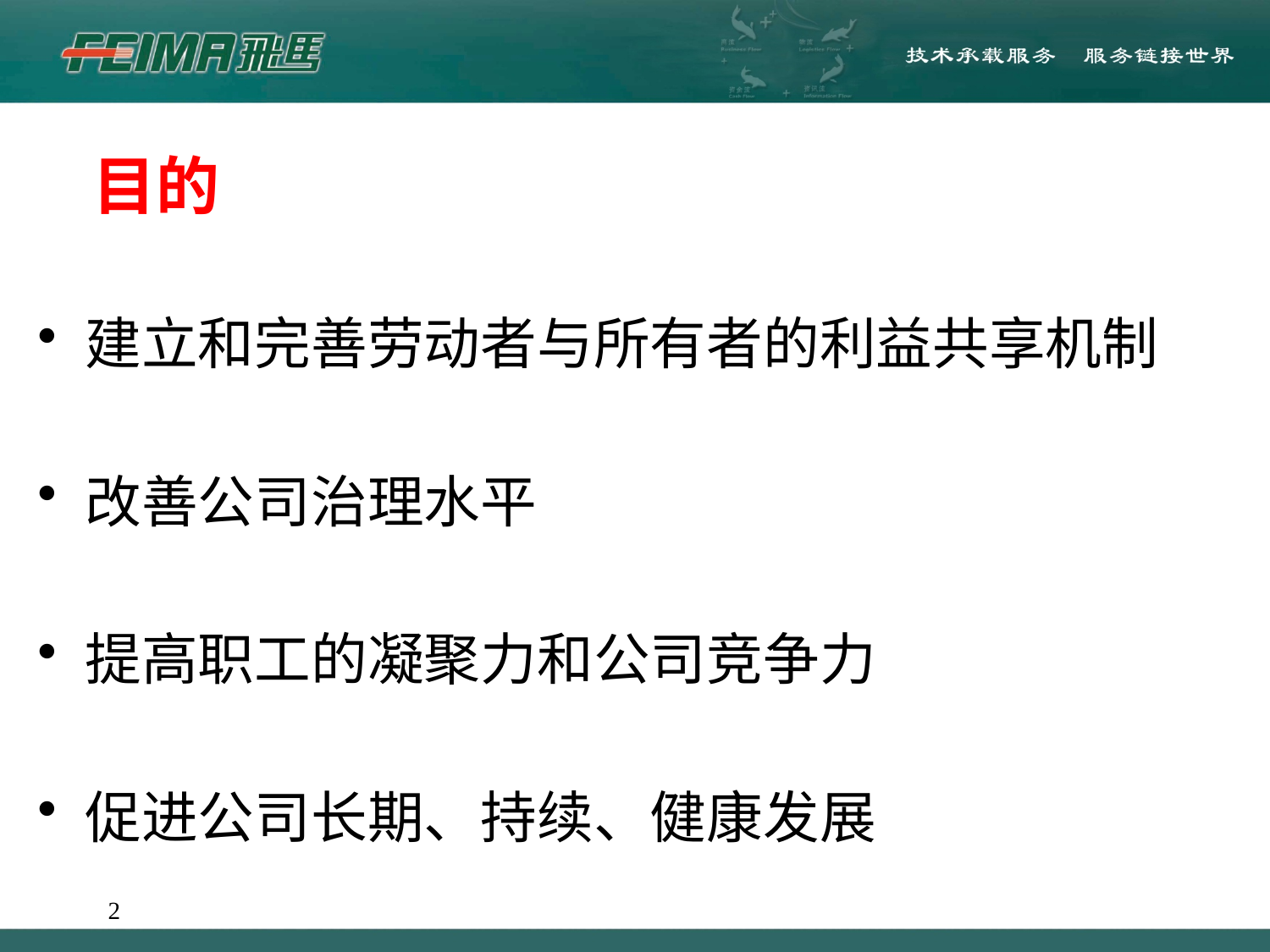

# 目的

建立和完善劳动者与所有者的利益共享机制

改善公司治理水平

提高职工的凝聚力和公司竞争力

促进公司长期、持续、健康发展

2